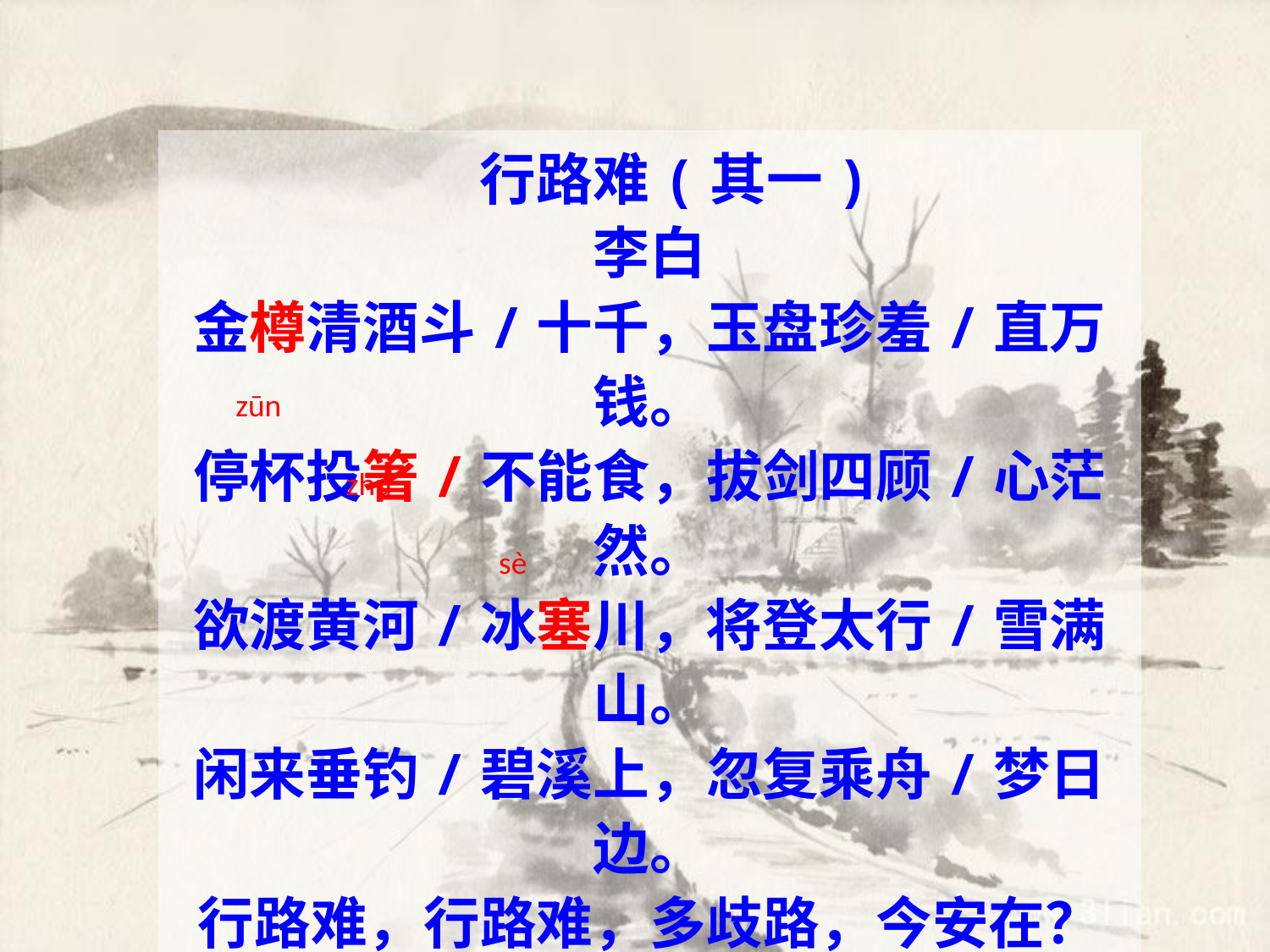

行路难(其一)
李白
金樽清酒斗/十千，玉盘珍羞/直万钱。
停杯投箸/不能食，拔剑四顾/心茫然。
欲渡黄河/冰塞川，将登太行/雪满山。
闲来垂钓/碧溪上，忽复乘舟/梦日边。
行路难，行路难，多歧路，今安在？
长风破浪/会有时，直挂云帆/济沧海。
zūn
zhù
 sè